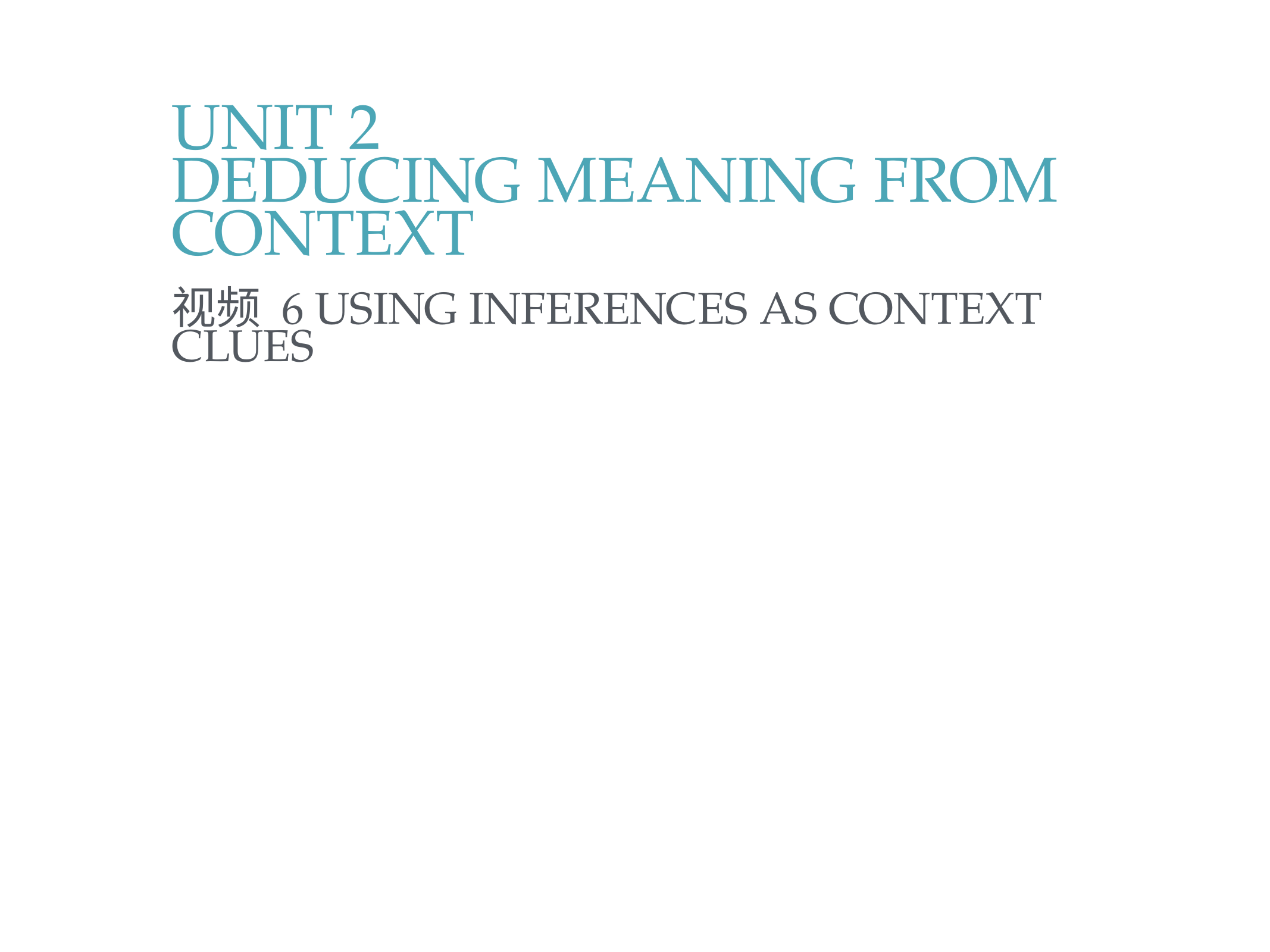

Unit 2
Deducing Meaning from Context

视频 6 Using Inferences as Context Clues